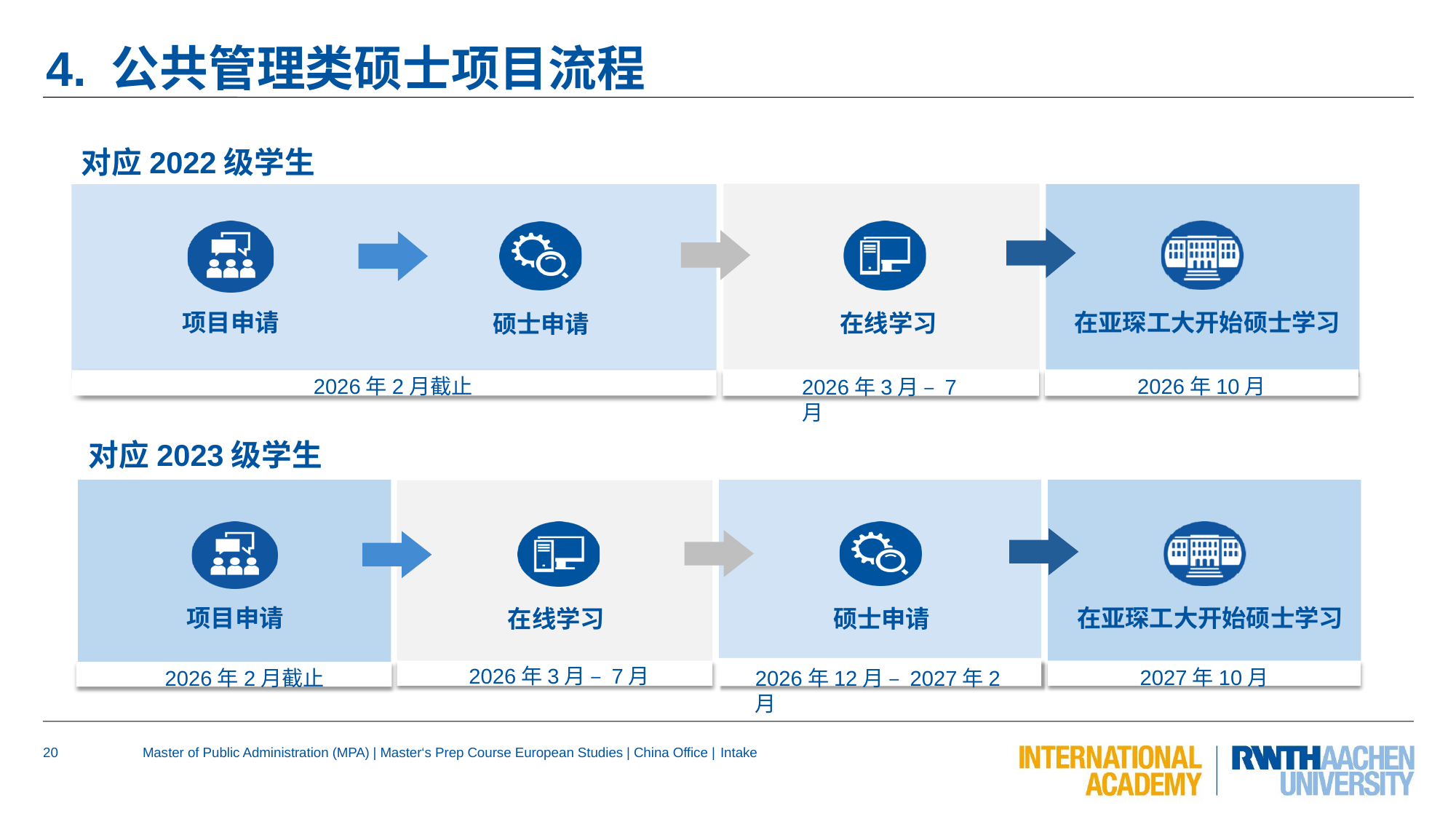

4. 公共管理类硕士项目流程
对应2022级学生

在线学习

2026年3月 – 7月

项目申请
在亚琛工大开始硕士学习
硕士申请

2026年10月
2026年2月截止
对应2023级学生

项目申请
在亚琛工大开始硕士学习
在线学习
硕士申请

2026年3月 – 7月

2027年10月
2026年12月 – 2027年2月
2026年2月截止
20
Master of Public Administration (MPA) | Master‘s Prep Course European Studies | China Office | Intake